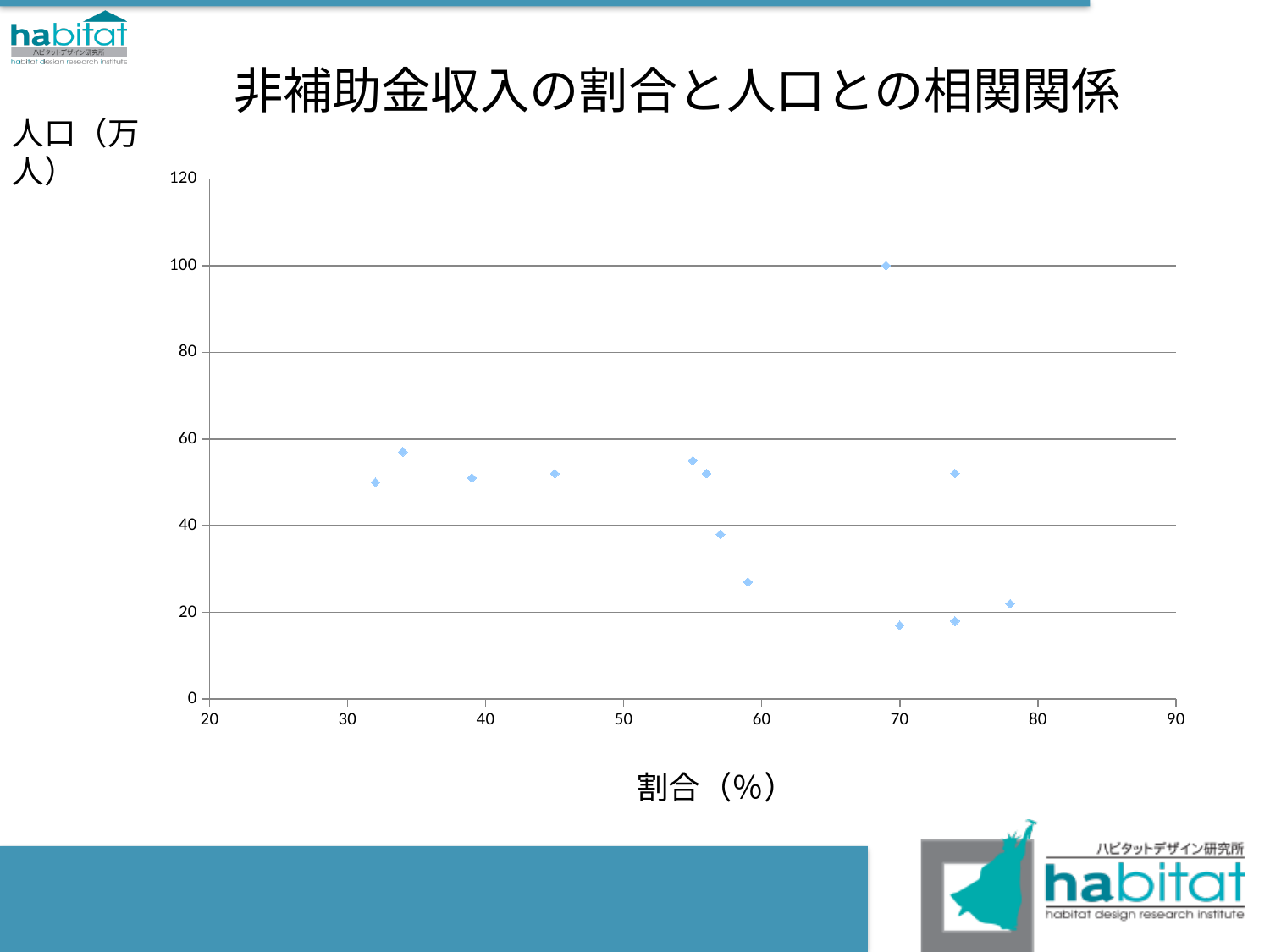

# 非補助金収入の割合と人口との相関関係
人口（万人）

### Chart

| Category |  |
|---|---|
割合（％）